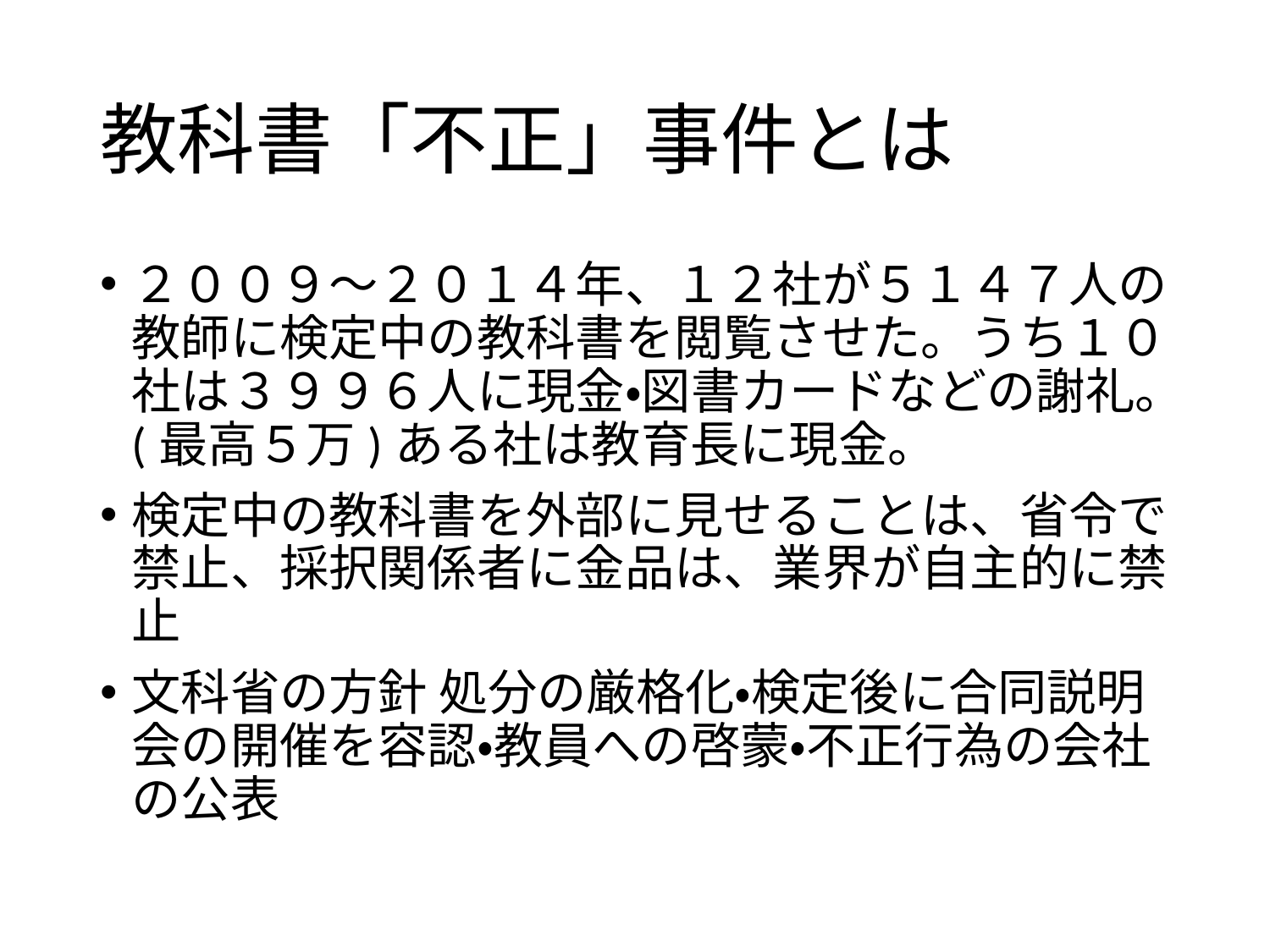

# 教科書「不正」事件とは
２００９～２０１４年、１２社が５１４７人の教師に検定中の教科書を閲覧させた。うち１０社は３９９６人に現金・図書カードなどの謝礼。(最高５万)ある社は教育長に現金。
検定中の教科書を外部に見せることは、省令で禁止、採択関係者に金品は、業界が自主的に禁止
文科省の方針 処分の厳格化・検定後に合同説明会の開催を容認・教員への啓蒙・不正行為の会社の公表